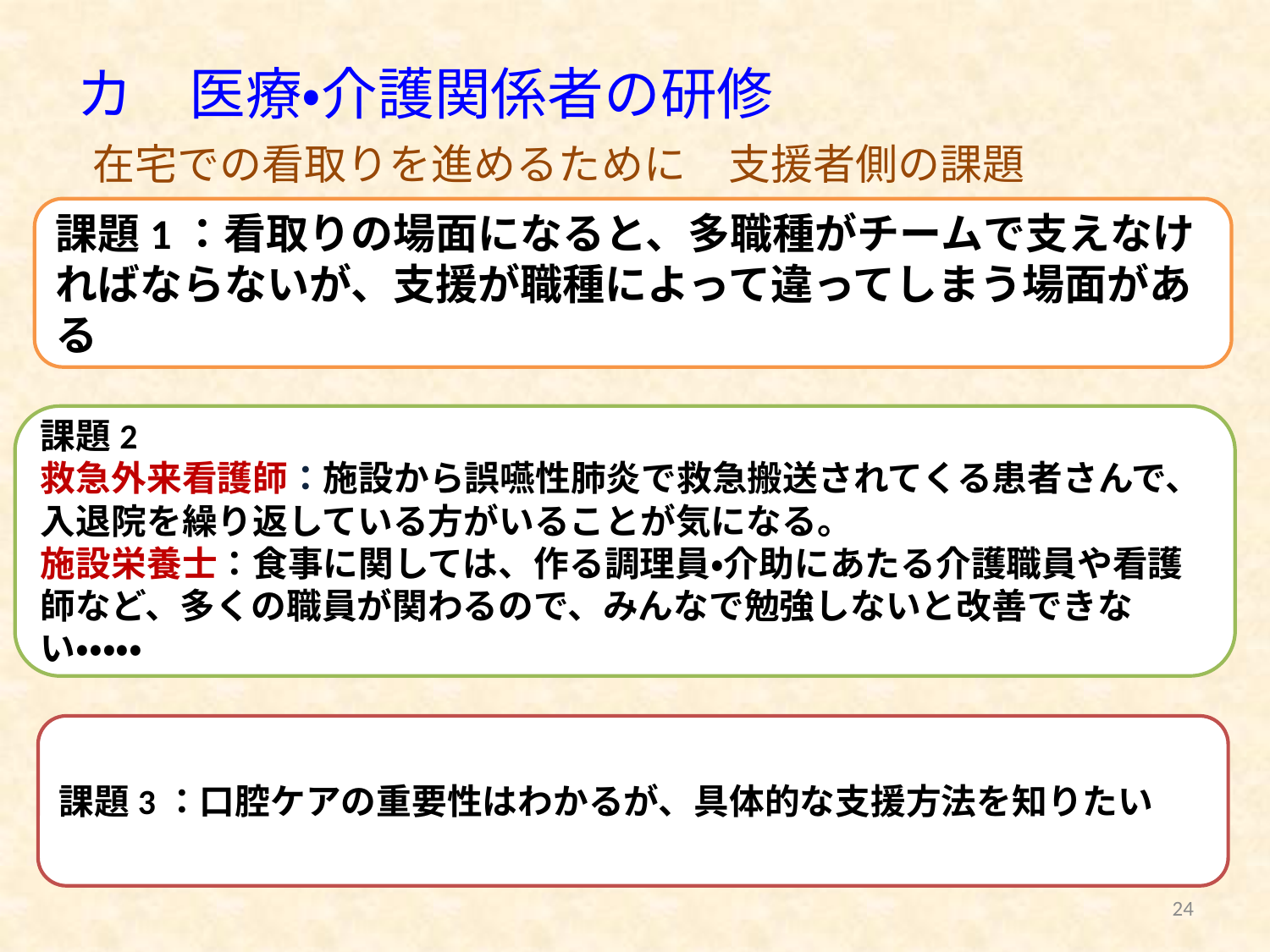

# カ　医療・介護関係者の研修
　在宅での看取りを進めるために　支援者側の課題
課題1：看取りの場面になると、多職種がチームで支えなければならないが、支援が職種によって違ってしまう場面がある

課題2
救急外来看護師：施設から誤嚥性肺炎で救急搬送されてくる患者さんで、入退院を繰り返している方がいることが気になる。
施設栄養士：食事に関しては、作る調理員・介助にあたる介護職員や看護師など、多くの職員が関わるので、みんなで勉強しないと改善できない・・・・・

課題3：口腔ケアの重要性はわかるが、具体的な支援方法を知りたい
24